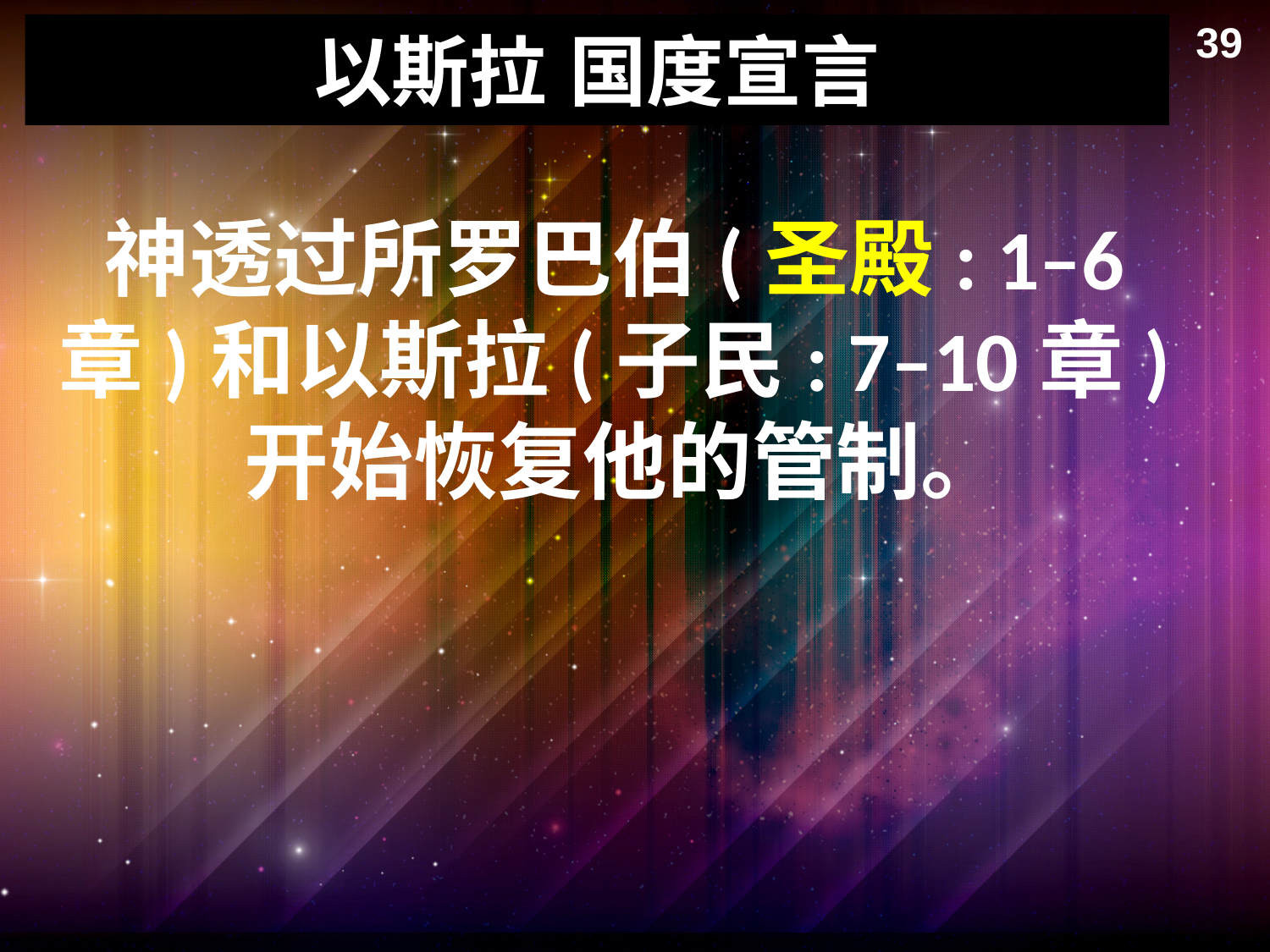

39
# 以斯拉 国度宣言
神透过所罗巴伯(圣殿: 1–6章)和以斯拉(子民: 7–10章)开始恢复他的管制。